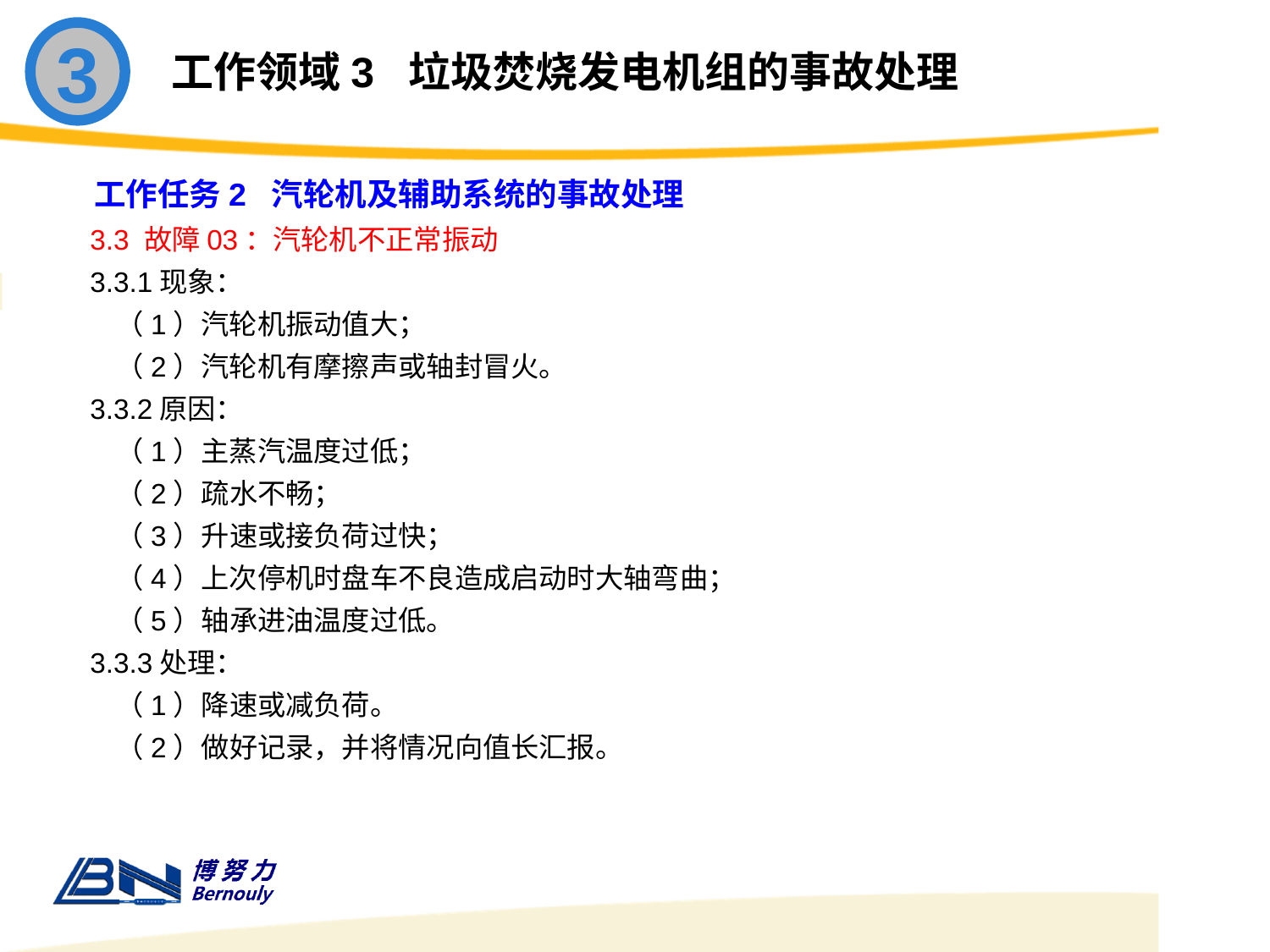

3
工作领域3  垃圾焚烧发电机组的事故处理
工作任务2  汽轮机及辅助系统的事故处理
3.3 故障03：汽轮机不正常振动
3.3.1现象：
   （1）汽轮机振动值大；
   （2）汽轮机有摩擦声或轴封冒火。
3.3.2原因：
   （1）主蒸汽温度过低；
   （2）疏水不畅；
   （3）升速或接负荷过快；
   （4）上次停机时盘车不良造成启动时大轴弯曲；
   （5）轴承进油温度过低。
3.3.3处理：
   （1）降速或减负荷。
   （2）做好记录，并将情况向值长汇报。